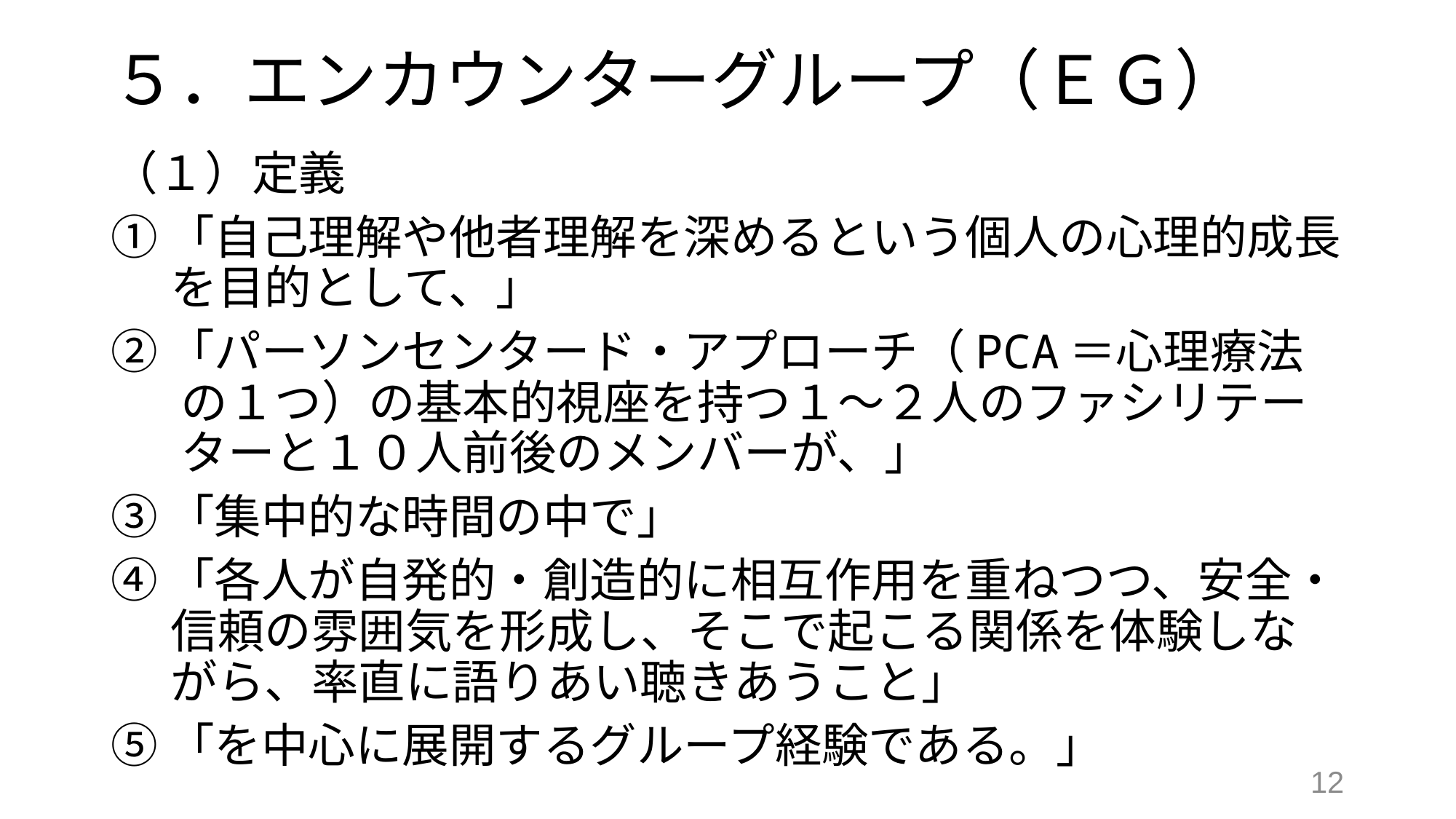

# ５．エンカウンターグループ（ＥＧ）
（１）定義
①「自己理解や他者理解を深めるという個人の心理的成長を目的として、」
②「パーソンセンタード・アプローチ（PCA＝心理療法の１つ）の基本的視座を持つ１～２人のファシリテーターと１０人前後のメンバーが、」
③「集中的な時間の中で」
④「各人が自発的・創造的に相互作用を重ねつつ、安全・信頼の雰囲気を形成し、そこで起こる関係を体験しながら、率直に語りあい聴きあうこと」
⑤「を中心に展開するグループ経験である。」
12